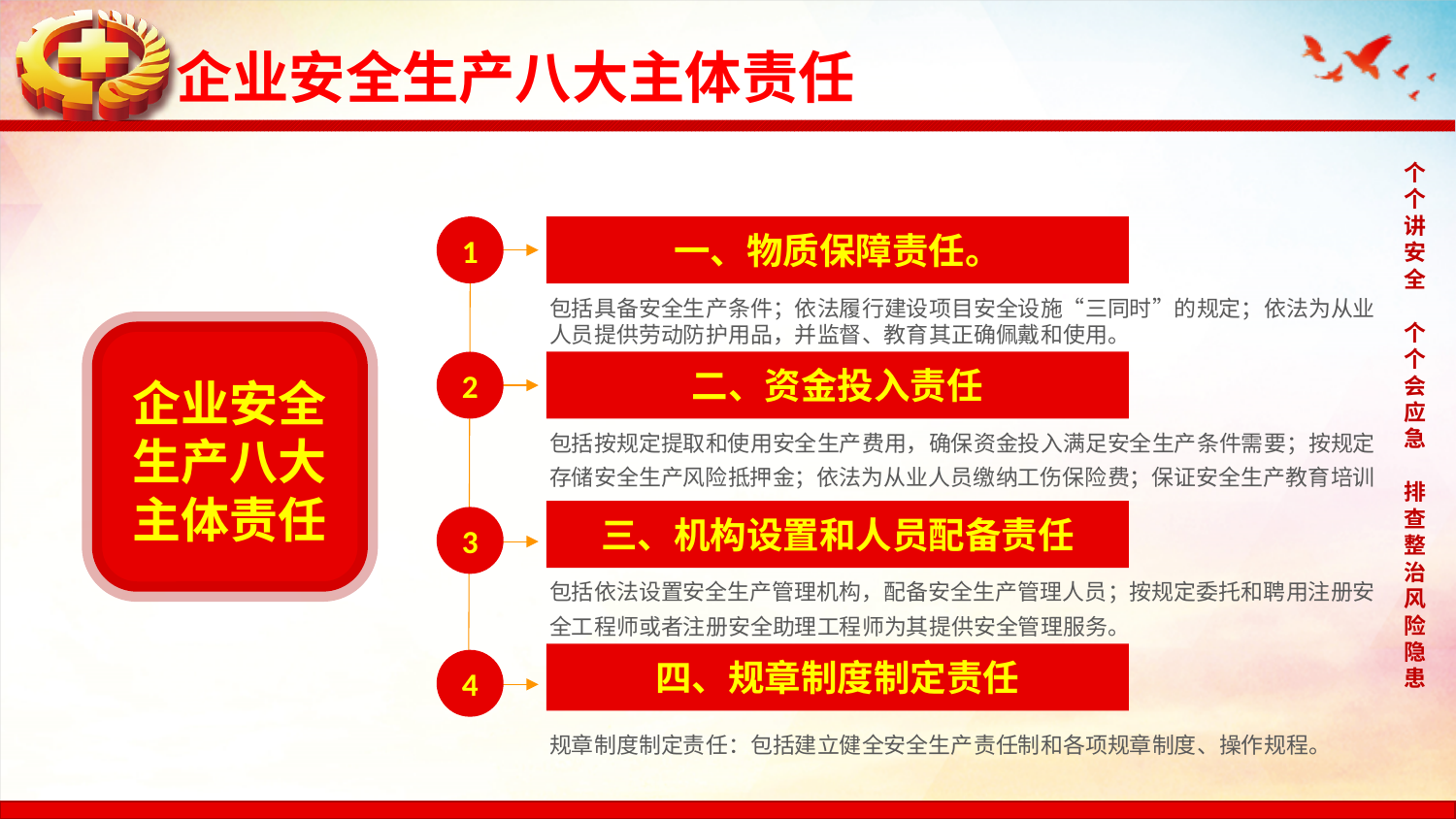

企业安全生产八大主体责任
1
一、物质保障责任。
包括具备安全生产条件；依法履行建设项目安全设施“三同时”的规定；依法为从业人员提供劳动防护用品，并监督、教育其正确佩戴和使用。

2
二、资金投入责任
企业安全生产八大主体责任
包括按规定提取和使用安全生产费用，确保资金投入满足安全生产条件需要；按规定存储安全生产风险抵押金；依法为从业人员缴纳工伤保险费；保证安全生产教育培训的资金。
三、机构设置和人员配备责任
3
包括依法设置安全生产管理机构，配备安全生产管理人员；按规定委托和聘用注册安全工程师或者注册安全助理工程师为其提供安全管理服务。
四、规章制度制定责任
4
规章制度制定责任：包括建立健全安全生产责任制和各项规章制度、操作规程。